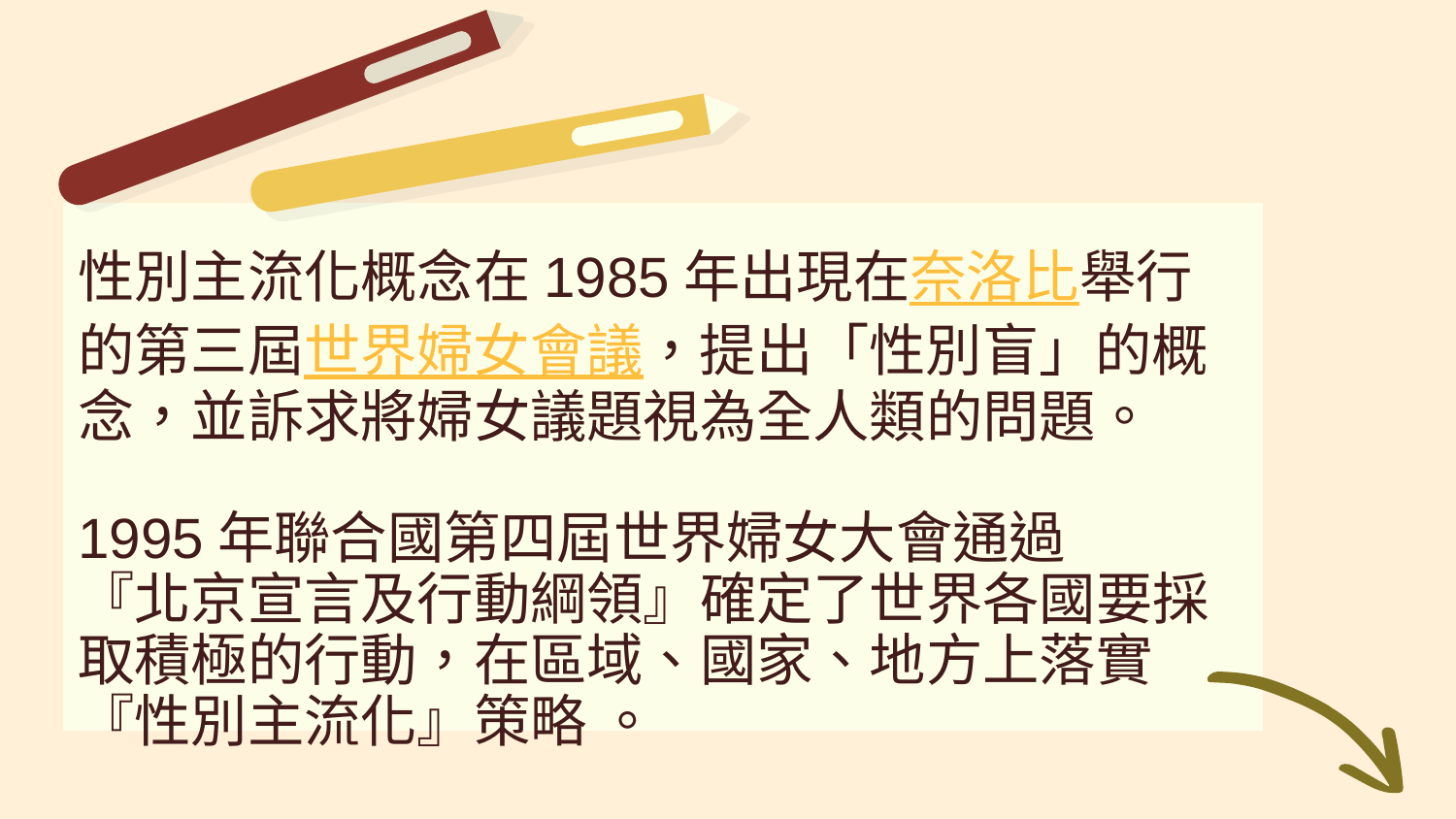

# 性別主流化概念在1985年出現在奈洛比舉行的第三屆世界婦女會議，提出「性別盲」的概念，並訴求將婦女議題視為全人類的問題。 1995年聯合國第四屆世界婦女大會通過 『北京宣言及行動綱領』確定了世界各國要採取積極的行動，在區域、國家、地方上落實『性別主流化』策略 。